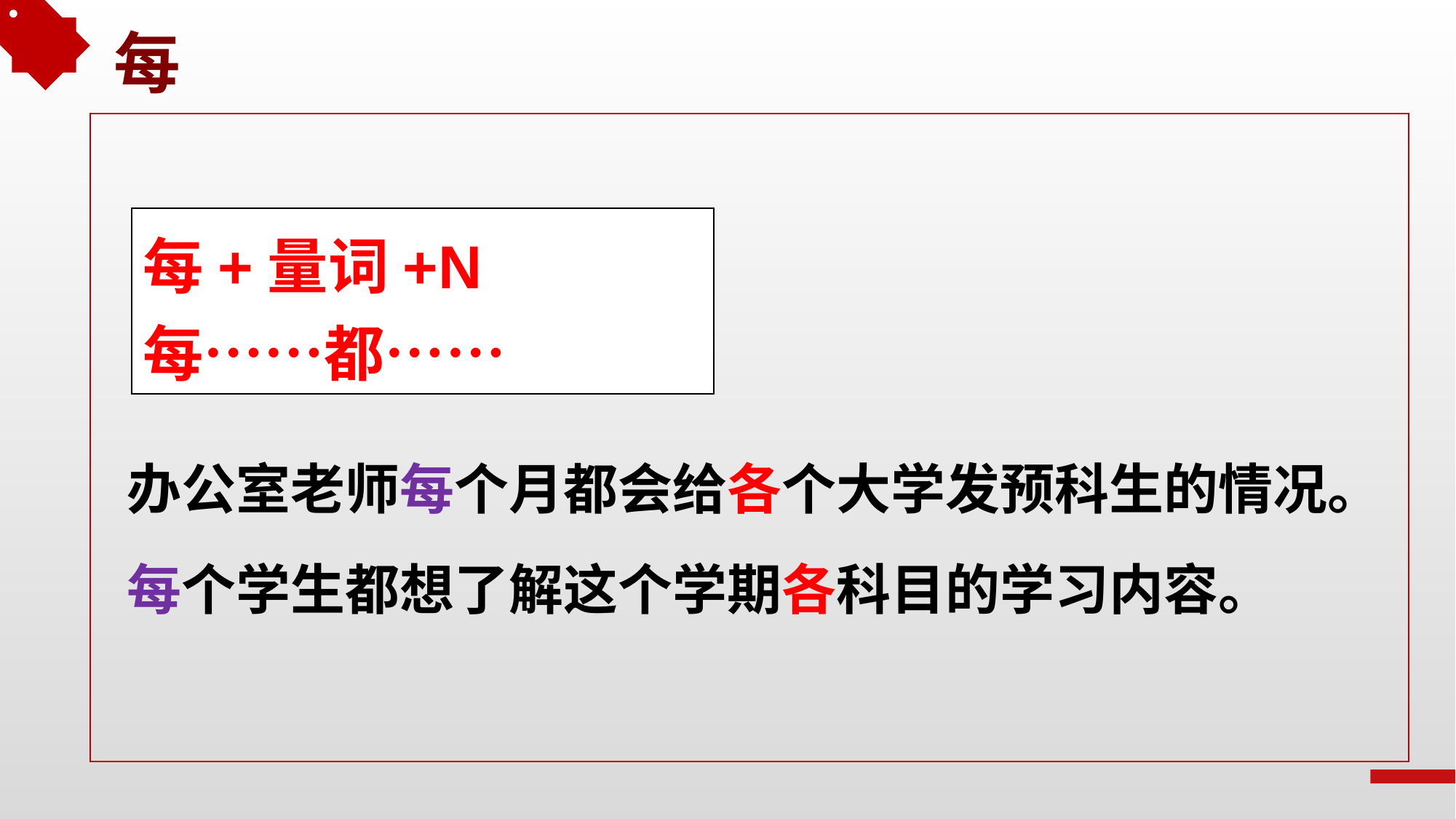

每

每+量词+N
每……都……
办公室老师每个月都会给各个大学发预科生的情况。
每个学生都想了解这个学期各科目的学习内容。